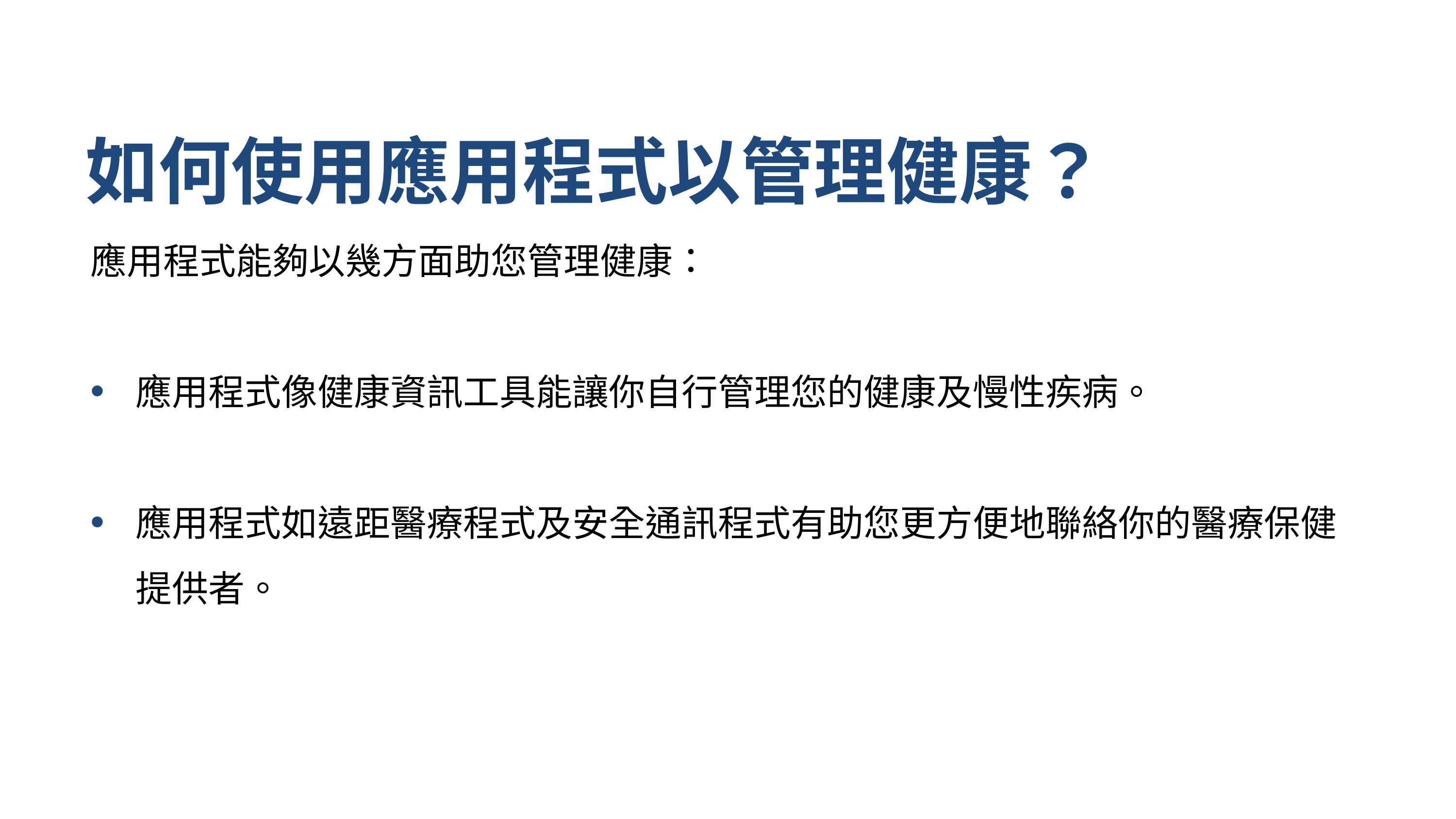

如何使用應用程式以管理健康？
應用程式能夠以幾方面助您管理健康：

應用程式像健康資訊工具能讓你自行管理您的健康及慢性疾病。
應用程式如遠距醫療程式及安全通訊程式有助您更方便地聯絡你的醫療保健提供者。